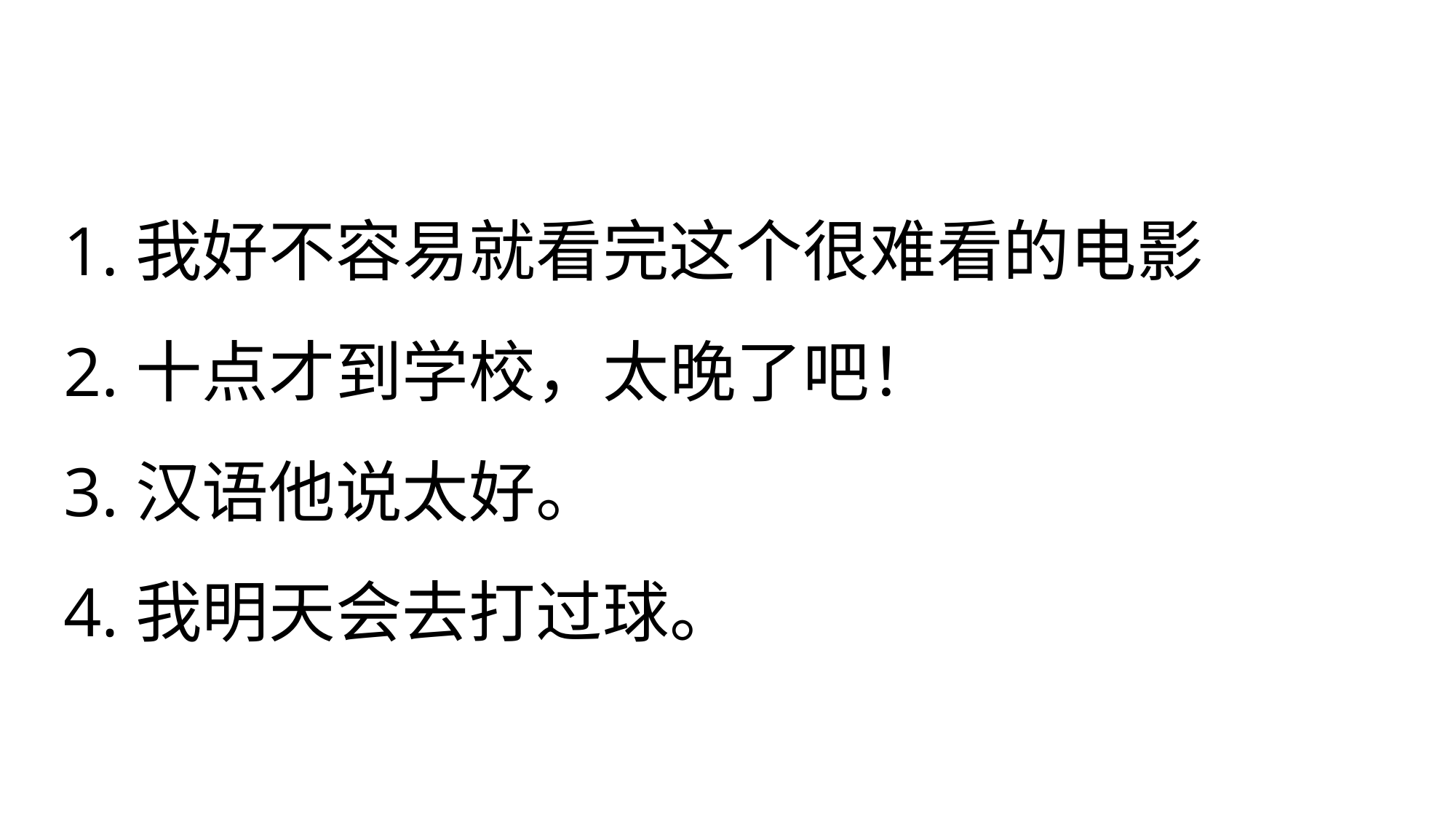

# 1.我好不容易就看完这个很难看的电影 2.十点才到学校，太晚了吧！ 3.汉语他说太好。 4.我明天会去打过球。